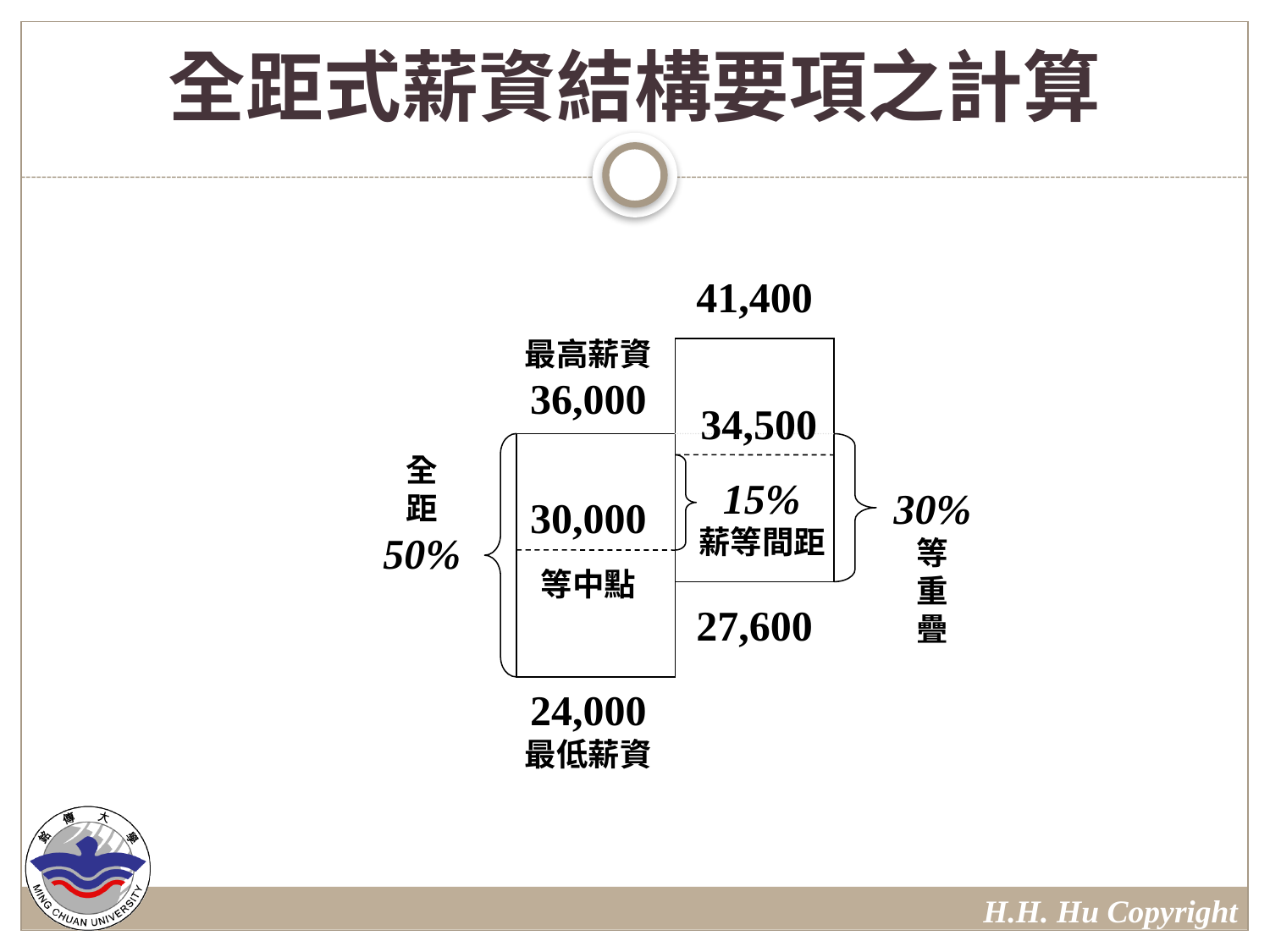

# 全距式薪資結構要項之計算
41,400
最高薪資
36,000

34,500

全
距
50%

15%
薪等間距
30%
等
重
疊
30,000

等中點

27,600
24,000
最低薪資